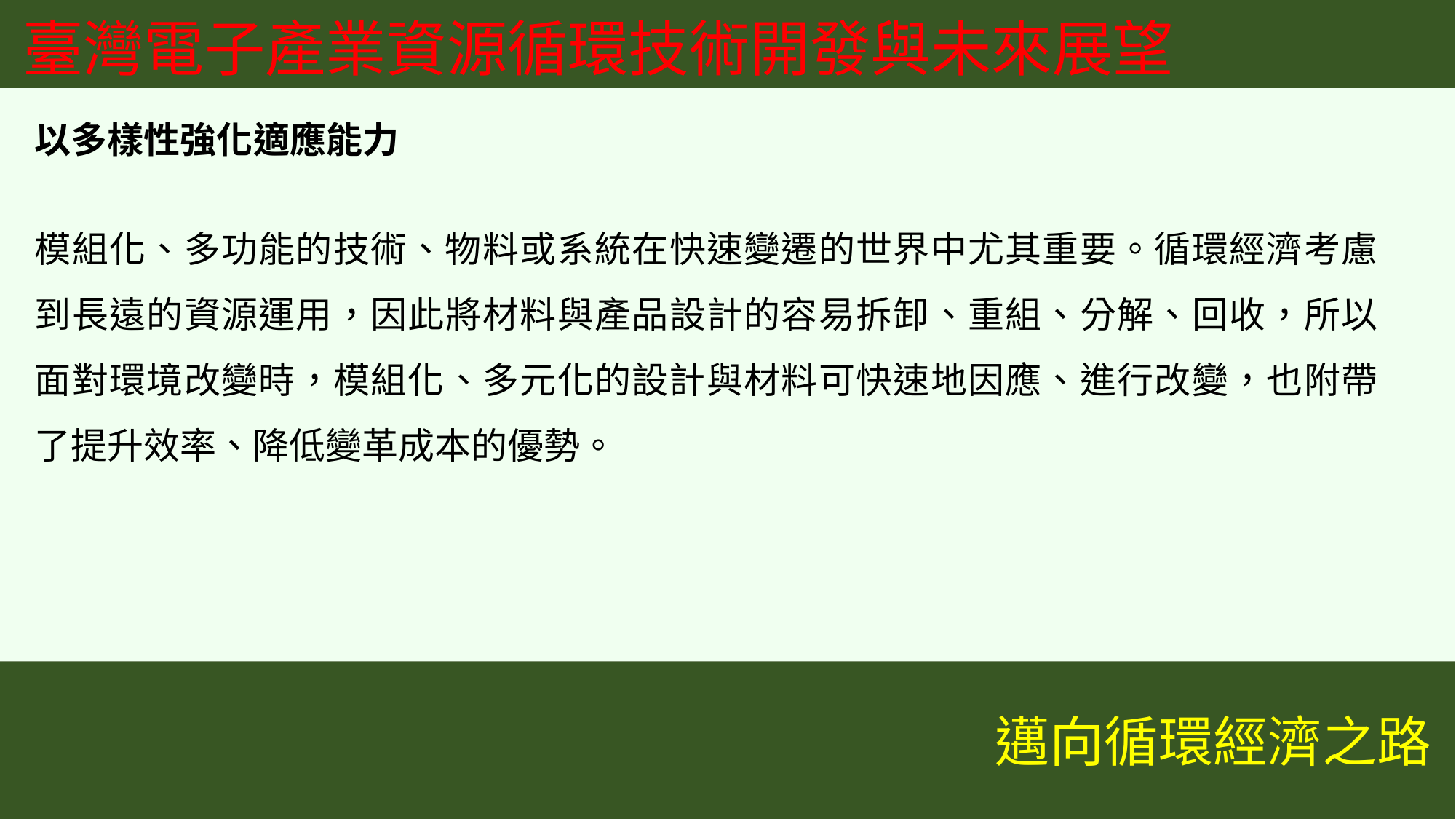

臺灣電子產業資源循環技術開發與未來展望
以多樣性強化適應能力

模組化、多功能的技術、物料或系統在快速變遷的世界中尤其重要。循環經濟考慮到長遠的資源運用，因此將材料與產品設計的容易拆卸、重組、分解、回收，所以面對環境改變時，模組化、多元化的設計與材料可快速地因應、進行改變，也附帶了提升效率、降低變革成本的優勢。
邁向循環經濟之路